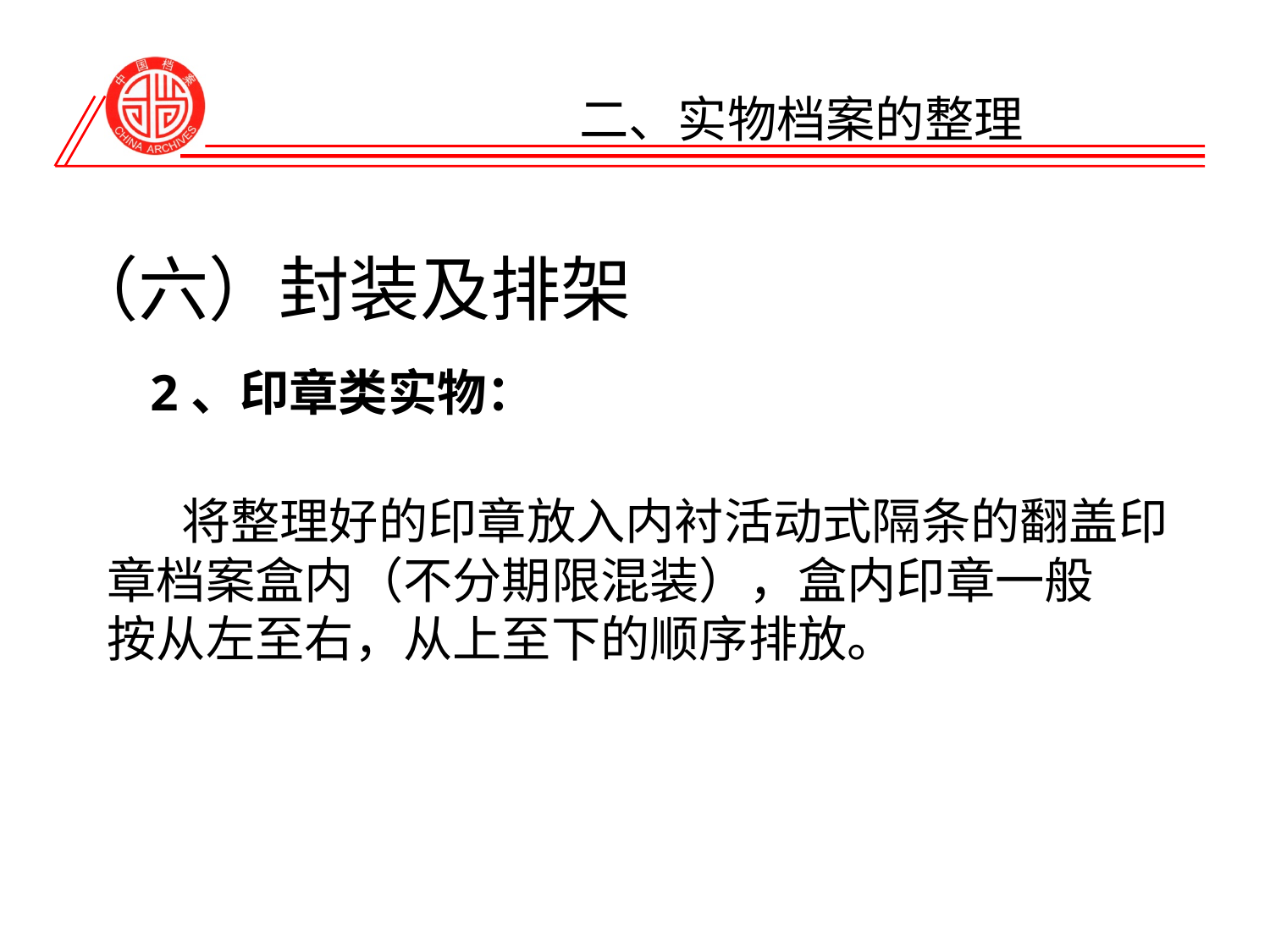

# 二、实物档案的整理
（六）封装及排架
        2、印章类实物：
          将整理好的印章放入内衬活动式隔条的翻盖印章档案盒内（不分期限混装），盒内印章一般
按从左至右，从上至下的顺序排放。